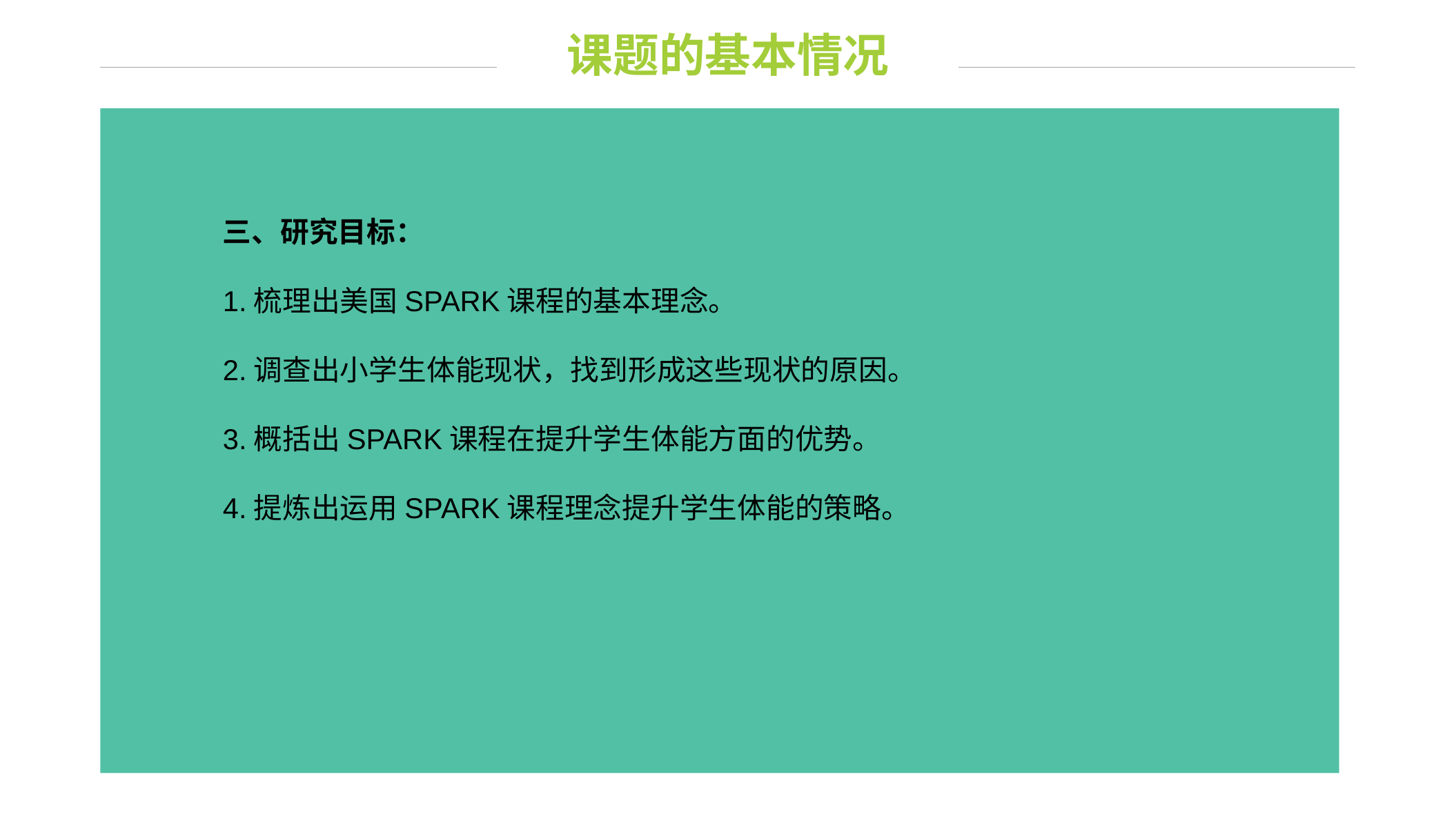

课题的基本情况

三、研究目标：

1.梳理出美国SPARK课程的基本理念。

2.调查出小学生体能现状，找到形成这些现状的原因。

3.概括出SPARK课程在提升学生体能方面的优势。

4.提炼出运用SPARK课程理念提升学生体能的策略。